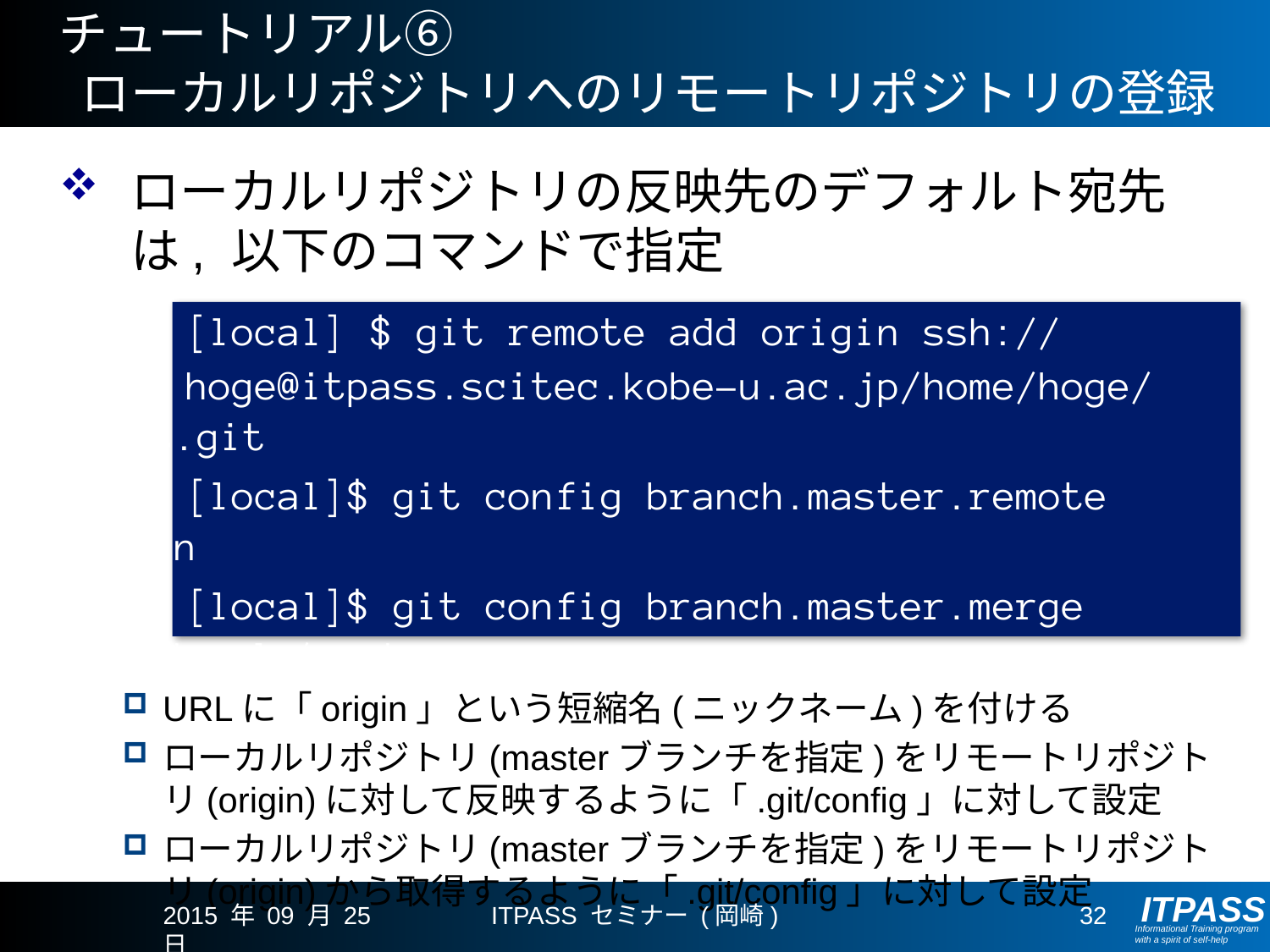

# チュートリアル⑥ ローカルリポジトリへのリモートリポジトリの登録
ローカルリポジトリの反映先のデフォルト宛先は, 以下のコマンドで指定
	[local] $ git remote add origin ssh://			hoge@itpass.scitec.kobe-u.ac.jp/home/hoge/	repos.git
	[local]$ git config branch.master.remote origin
	[local]$ git config branch.master.merge 	refs/heads/master
URLに「origin」という短縮名(ニックネーム)を付ける
ローカルリポジトリ(masterブランチを指定)をリモートリポジトリ(origin)に対して反映するように「.git/config」に対して設定
ローカルリポジトリ(masterブランチを指定)をリモートリポジトリ(origin)から取得するように「.git/config」に対して設定

2015 年 09 月 25 日
ITPASS セミナー (岡崎)
32